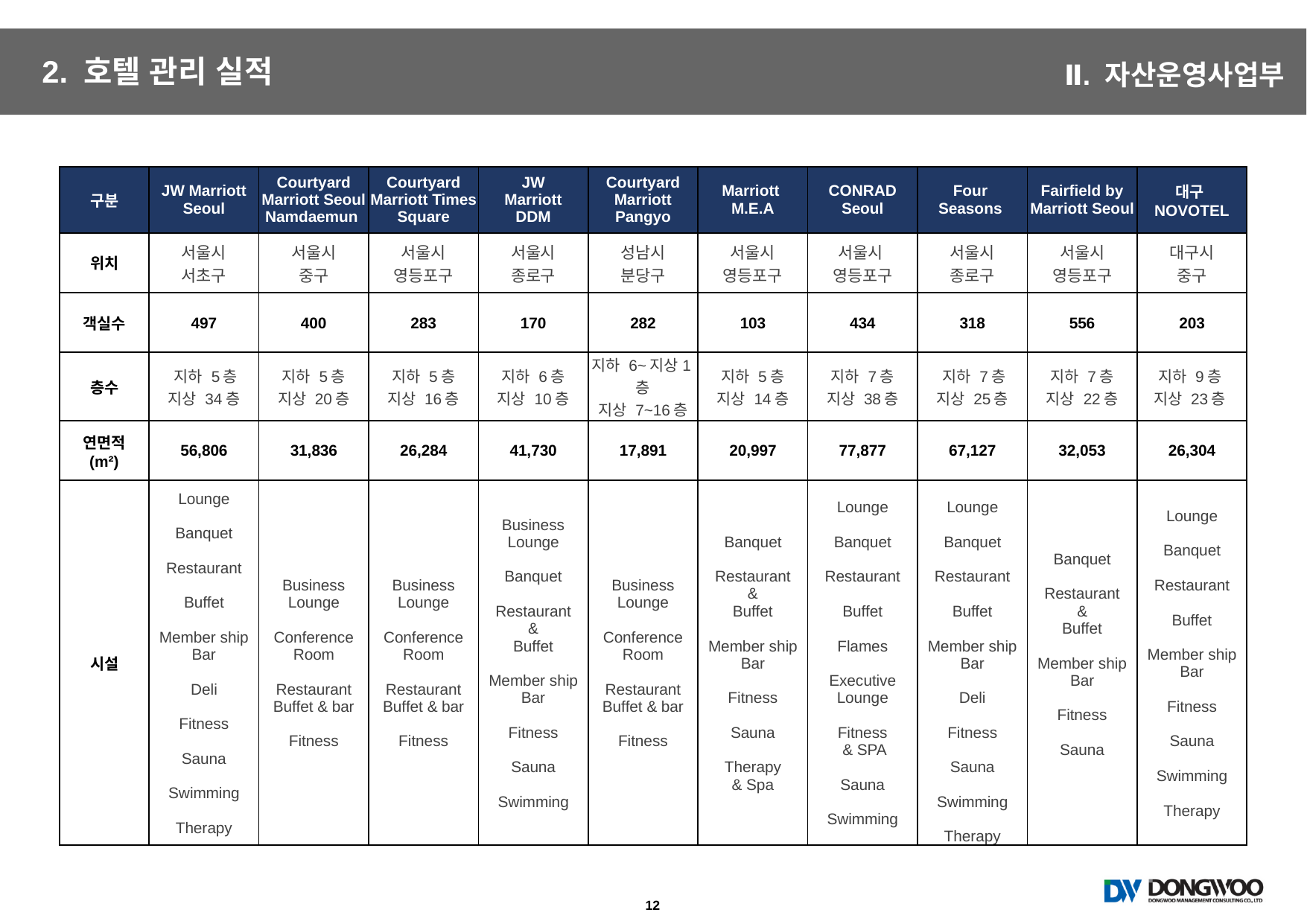

2. 호텔 관리 실적
| 구분 | JW Marriott Seoul | Courtyard Marriott Seoul Namdaemun | Courtyard Marriott Times Square | JW Marriott DDM | Courtyard Marriott Pangyo | Marriott M.E.A | CONRAD Seoul | Four Seasons | Fairfield by Marriott Seoul | 대구 NOVOTEL |
| --- | --- | --- | --- | --- | --- | --- | --- | --- | --- | --- |
| 위치 | 서울시 서초구 | 서울시 중구 | 서울시 영등포구 | 서울시 종로구 | 성남시 분당구 | 서울시 영등포구 | 서울시 영등포구 | 서울시 종로구 | 서울시 영등포구 | 대구시 중구 |
| 객실수 | 497 | 400 | 283 | 170 | 282 | 103 | 434 | 318 | 556 | 203 |
| 층수 | 지하 5층 지상 34층 | 지하 5층 지상 20층 | 지하 5층 지상 16층 | 지하 6층 지상 10층 | 지하 6~지상1층 지상 7~16층 | 지하 5층 지상 14층 | 지하 7층 지상 38층 | 지하 7층 지상 25층 | 지하 7층 지상 22층 | 지하 9층 지상 23층 |
| 연면적 (m²) | 56,806 | 31,836 | 26,284 | 41,730 | 17,891 | 20,997 | 77,877 | 67,127 | 32,053 | 26,304 |
| 시설 | Lounge Banquet Restaurant Buffet Member ship Bar Deli Fitness Sauna Swimming Therapy | Business Lounge Conference Room Restaurant Buffet & bar Fitness | Business Lounge Conference Room Restaurant Buffet & bar Fitness | Business Lounge Banquet Restaurant & Buffet Member ship Bar Fitness Sauna Swimming | Business Lounge Conference Room Restaurant Buffet & bar Fitness | Banquet Restaurant & Buffet Member ship Bar Fitness Sauna Therapy & Spa | Lounge Banquet Restaurant Buffet Flames Executive Lounge Fitness & SPA Sauna Swimming | Lounge Banquet Restaurant Buffet Member ship Bar Deli Fitness Sauna Swimming Therapy | Banquet Restaurant & Buffet Member ship Bar Fitness Sauna | Lounge Banquet Restaurant Buffet Member ship Bar Fitness Sauna Swimming Therapy |